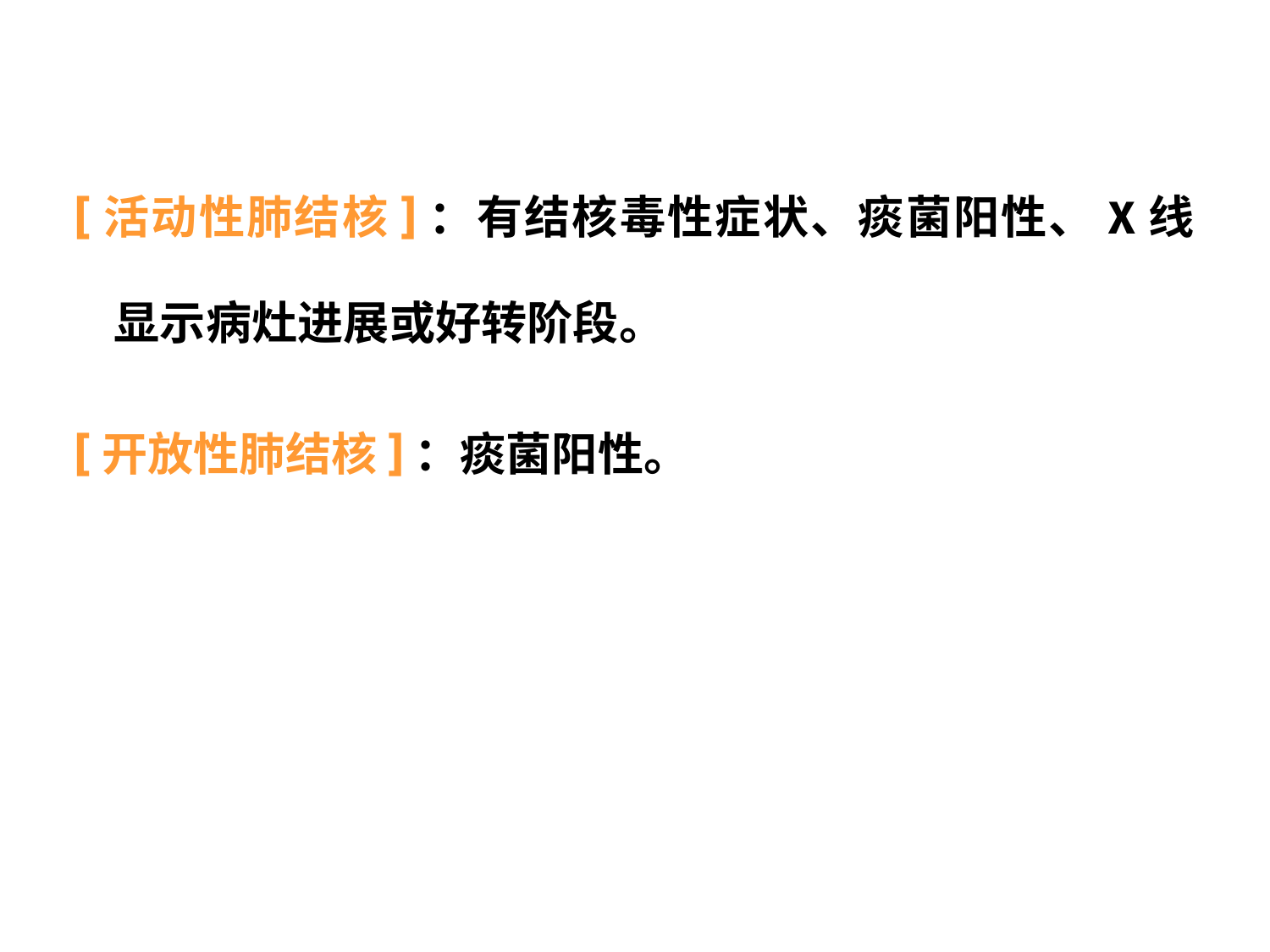

[活动性肺结核]：有结核毒性症状、痰菌阳性、X线显示病灶进展或好转阶段。

[开放性肺结核]：痰菌阳性。